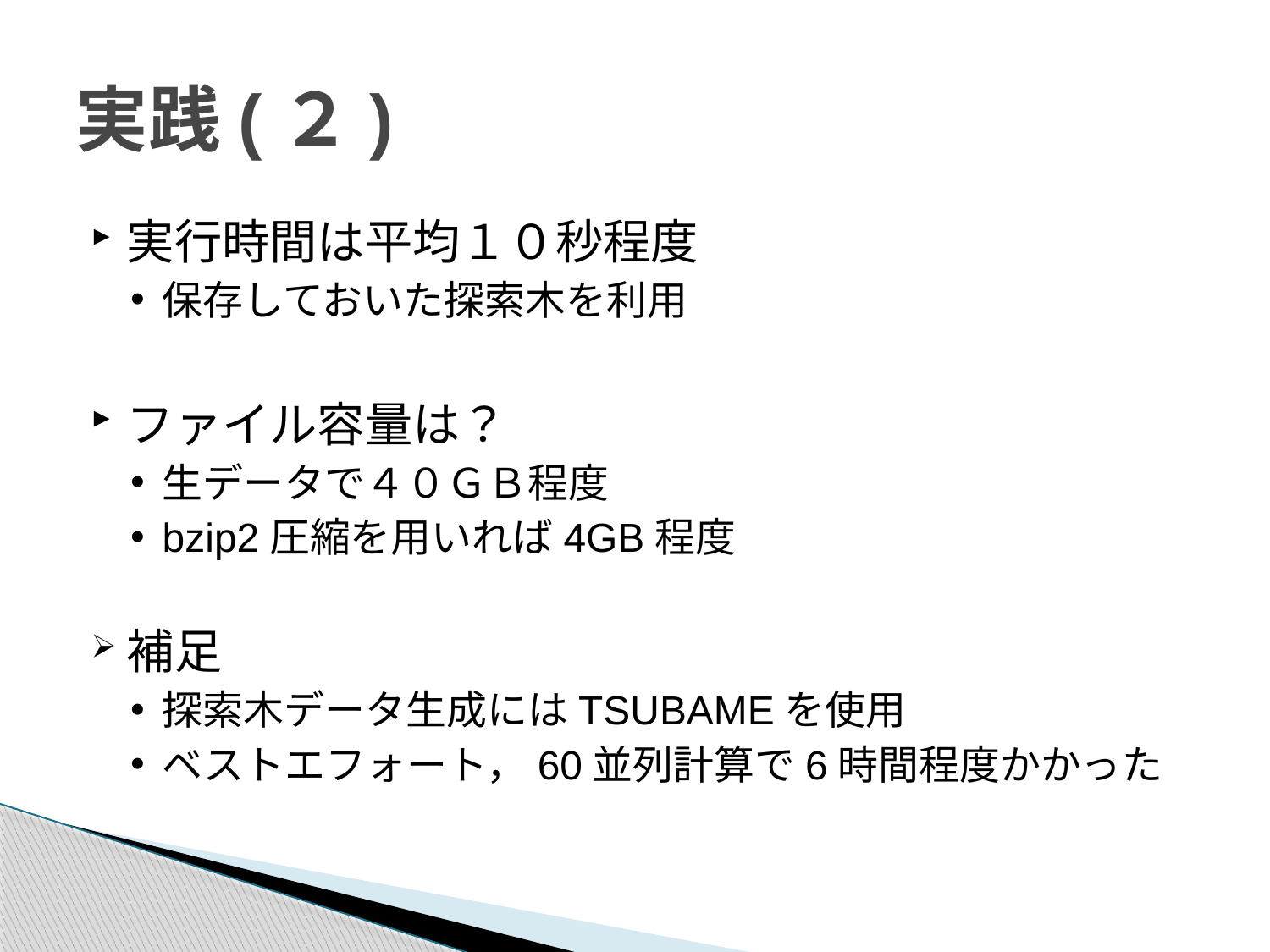

# 実践(２)
実行時間は平均１０秒程度
保存しておいた探索木を利用

ファイル容量は？
生データで４０ＧＢ程度
bzip2圧縮を用いれば4GB程度

補足
探索木データ生成にはTSUBAMEを使用
ベストエフォート，60並列計算で6時間程度かかった